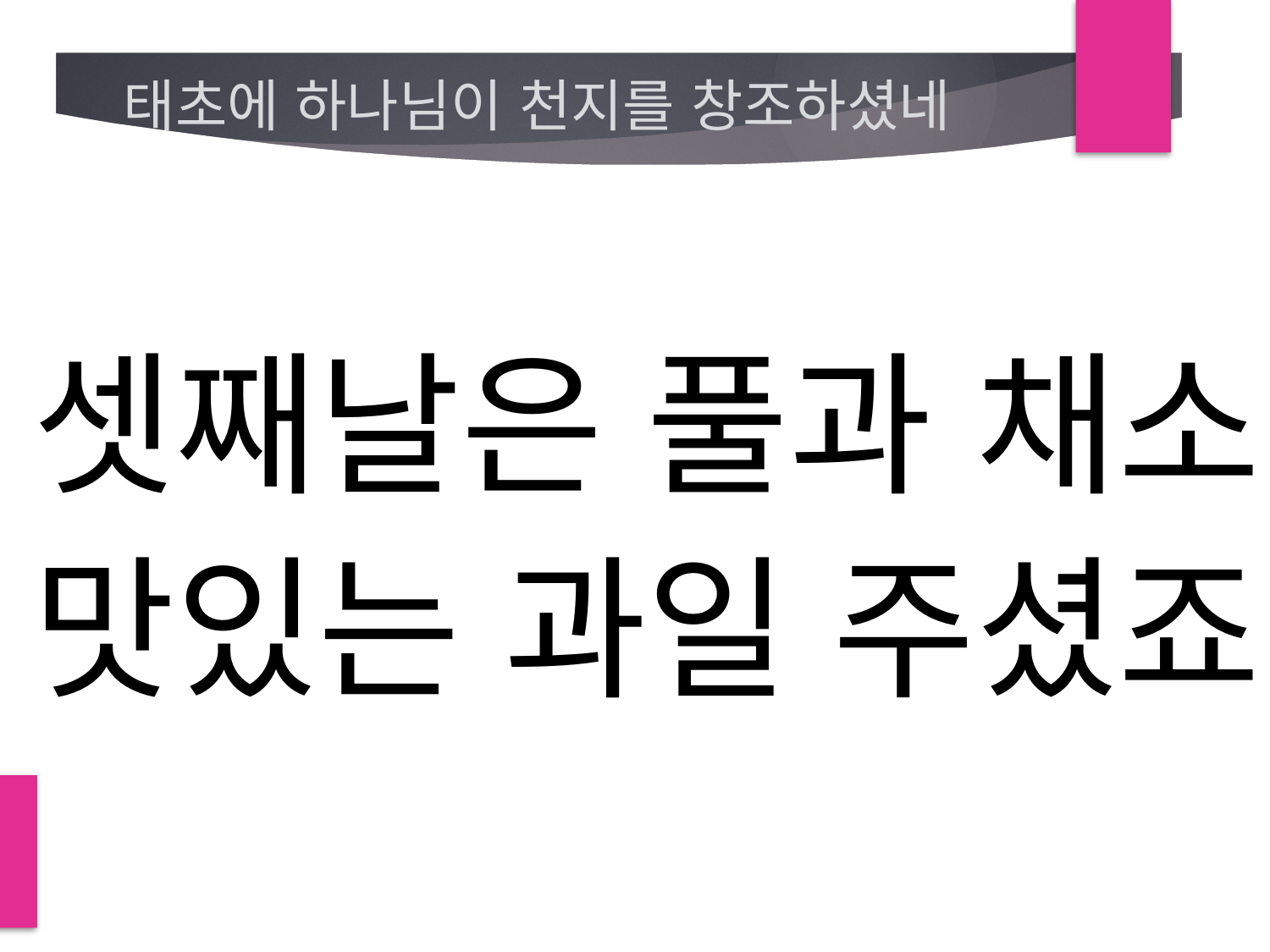

# 태초에 하나님이 천지를 창조하셨네
셋째날은 풀과 채소
맛있는 과일 주셨죠